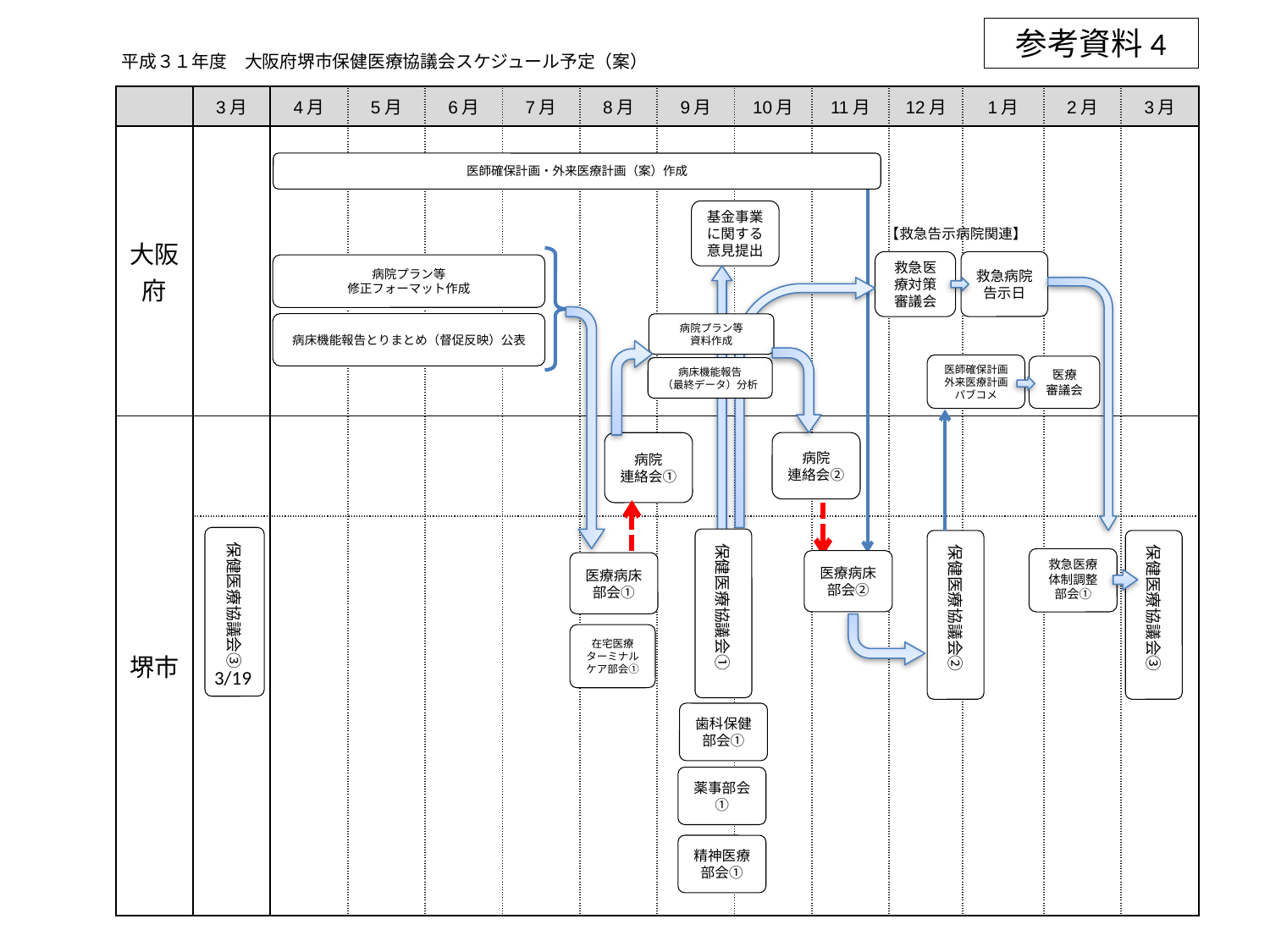

参考資料4
　　　平成３１年度　大阪府堺市保健医療協議会スケジュール予定（案）
|  | 3月 | 4月 | 5月 | 6月 | 7月 | 8月 | 9月 | 10月 | 11月 | 12月 | 1月 | 2月 | 3月 |
| --- | --- | --- | --- | --- | --- | --- | --- | --- | --- | --- | --- | --- | --- |
| 大阪府 |  |  |  |  |  |  |  |  |  |  |  |  |  |
| 堺市 |  |  |  |  |  |  |  |  |  |  |  |  |  |
|  |  |  |  |  |  |  |  |  |  |  |  |  |  |
医師確保計画・外来医療計画（案）作成
基金事業に関する意見提出
【救急告示病院関連】

救急病院
告示日
救急医療対策審議会
病院プラン等
修正フォーマット作成

病床機能報告とりまとめ（督促反映）公表
病院プラン等
資料作成

医師確保計画
外来医療計画
パブコメ
医療
審議会
病床機能報告
（最終データ）分析

病院
連絡会①
病院
連絡会②
保健医療協議会③
保健医療協議会①
保健医療協議会②
保健医療協議会③
救急医療
体制調整
部会①
医療病床部会②
医療病床部会①

在宅医療
ターミナルケア部会①
3/19
歯科保健部会①
薬事部会①
精神医療部会①